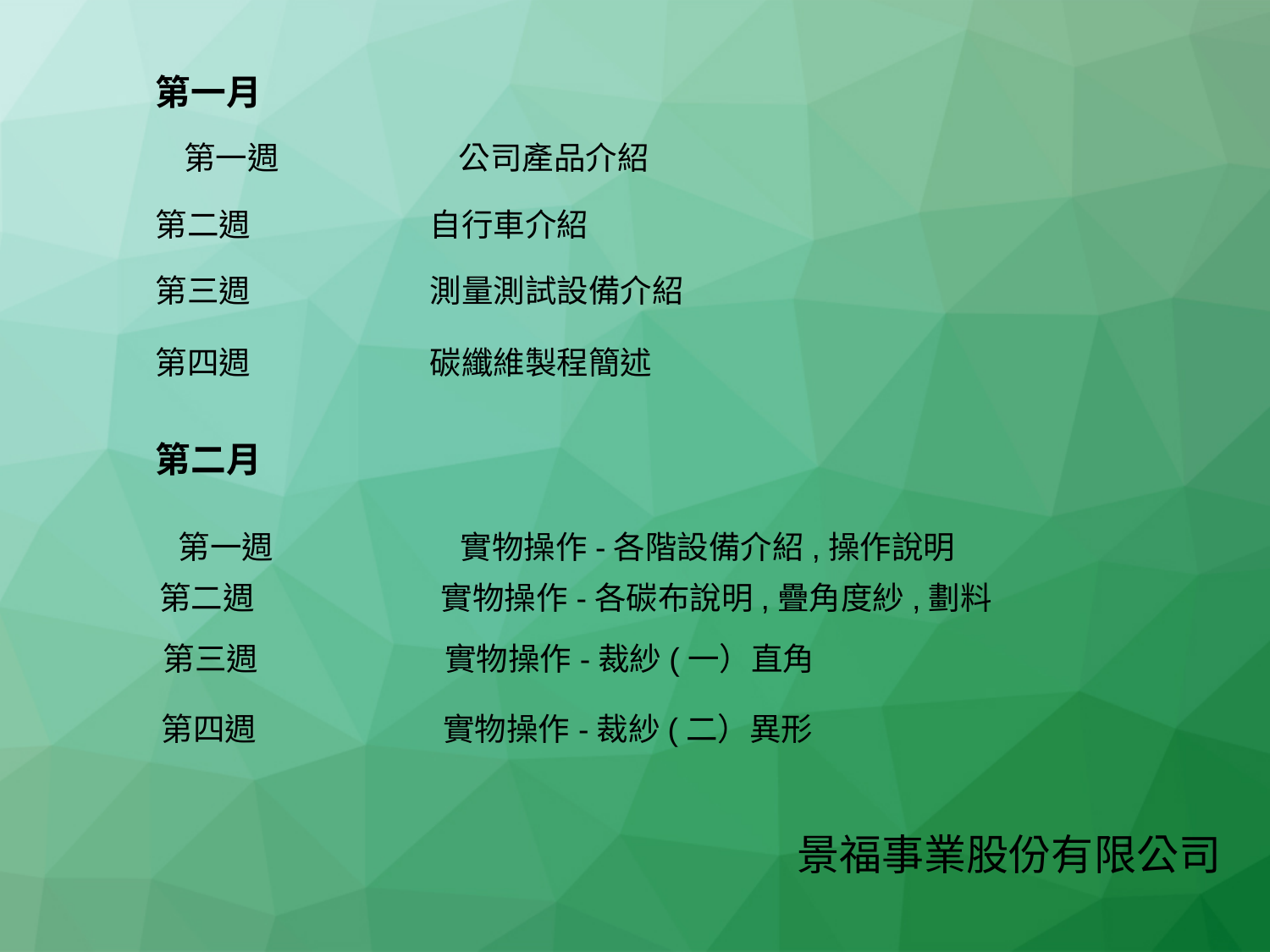

第一月
第一週                         公司產品介紹
第二週                         自行車介紹
第三週                         測量測試設備介紹
第四週                         碳纖維製程簡述
第二月
第一週                          實物操作-各階設備介紹,操作說明
第二週                          實物操作-各碳布說明,疊角度紗,劃料
第三週                          實物操作-裁紗(一）直角
第四週                          實物操作-裁紗(二）異形

景福事業股份有限公司